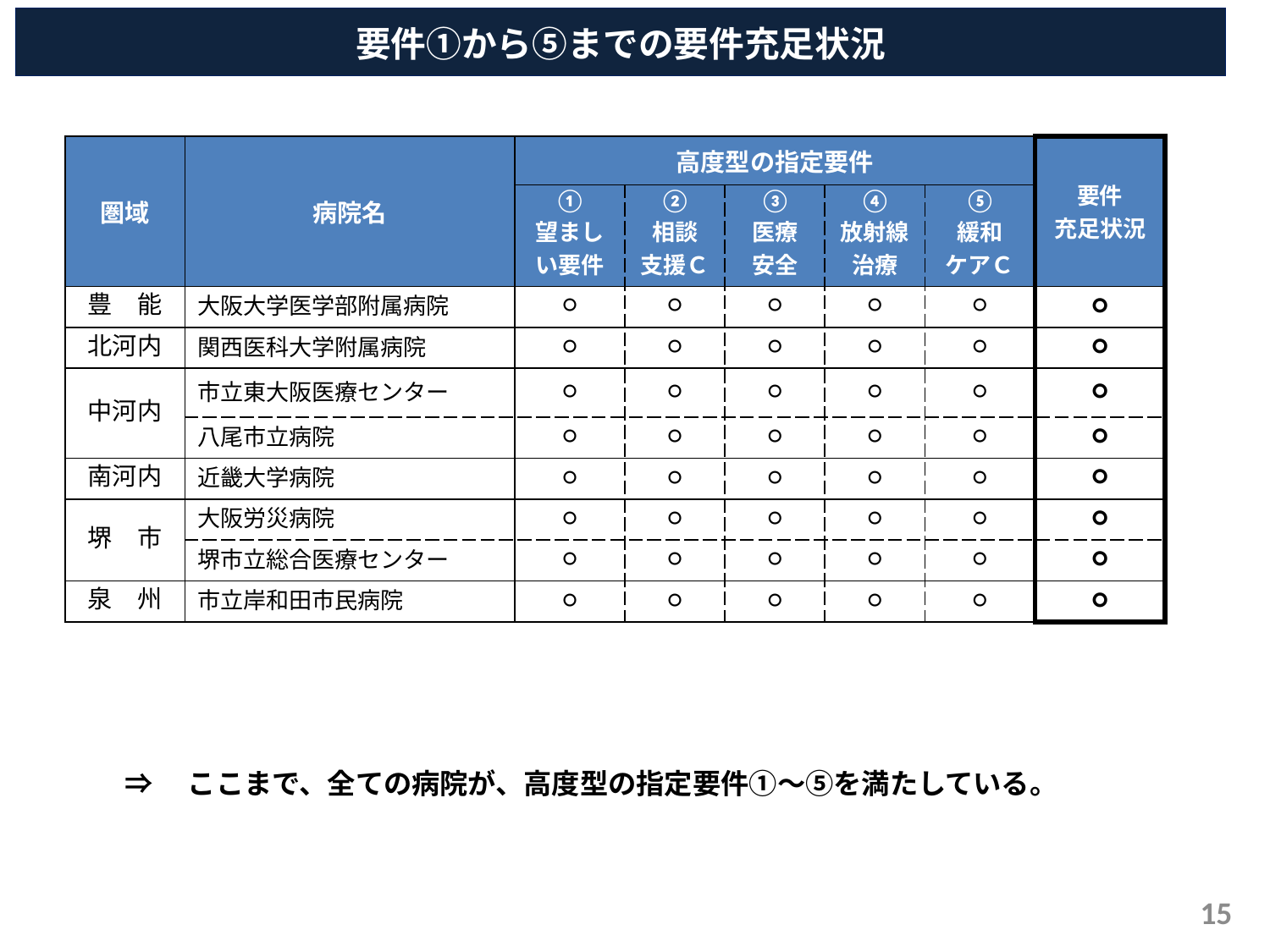

要件①から⑤までの要件充足状況
| 圏域 | 病院名 | 高度型の指定要件 |  |  |  |  | 要件 充足状況 |
| --- | --- | --- | --- | --- | --- | --- | --- |
|  |  | ① 望ましい要件 | ② 相談 支援Ｃ | ③ 医療 安全 | ④ 放射線治療 | ⑤ 緩和 ケアＣ |  |
| 豊　能 | 大阪大学医学部附属病院 | ○ | ○ | ○ | ○ | ○ | ○ |
| 北河内 | 関西医科大学附属病院 | ○ | ○ | ○ | ○ | ○ | ○ |
| 中河内 | 市立東大阪医療センター | ○ | ○ | ○ | ○ | ○ | ○ |
|  | 八尾市立病院 | ○ | ○ | ○ | ○ | ○ | ○ |
| 南河内 | 近畿大学病院 | ○ | ○ | ○ | ○ | ○ | ○ |
| 堺　市 | 大阪労災病院 | ○ | ○ | ○ | ○ | ○ | ○ |
|  | 堺市立総合医療センター | ○ | ○ | ○ | ○ | ○ | ○ |
| 泉　州 | 市立岸和田市民病院 | ○ | ○ | ○ | ○ | ○ | ○ |
⇒　ここまで、全ての病院が、高度型の指定要件①～⑤を満たしている。
15